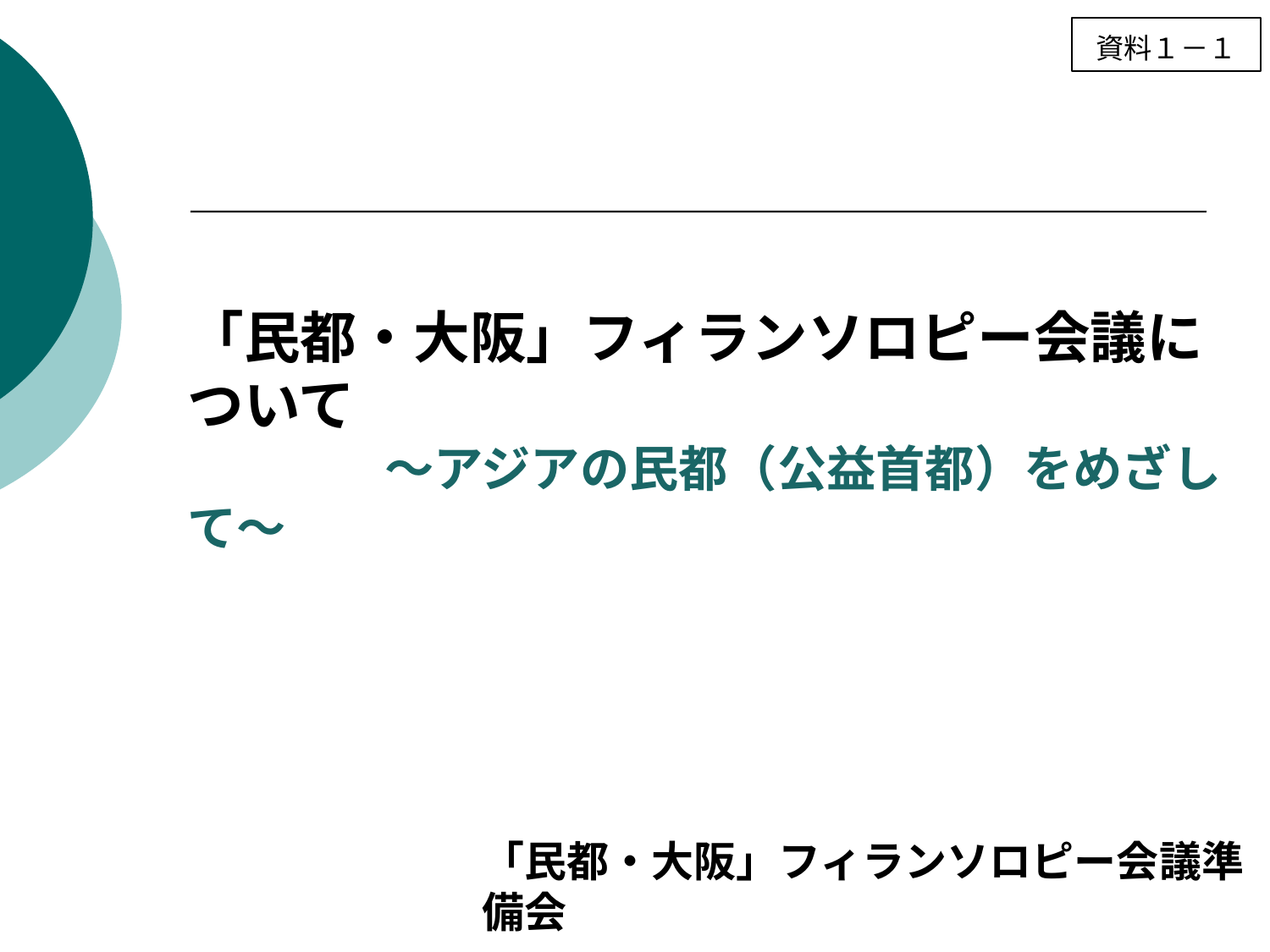

資料１－１
「民都・大阪」フィランソロピー会議について
　　　　～アジアの民都（公益首都）をめざして～
「民都・大阪」フィランソロピー会議準備会